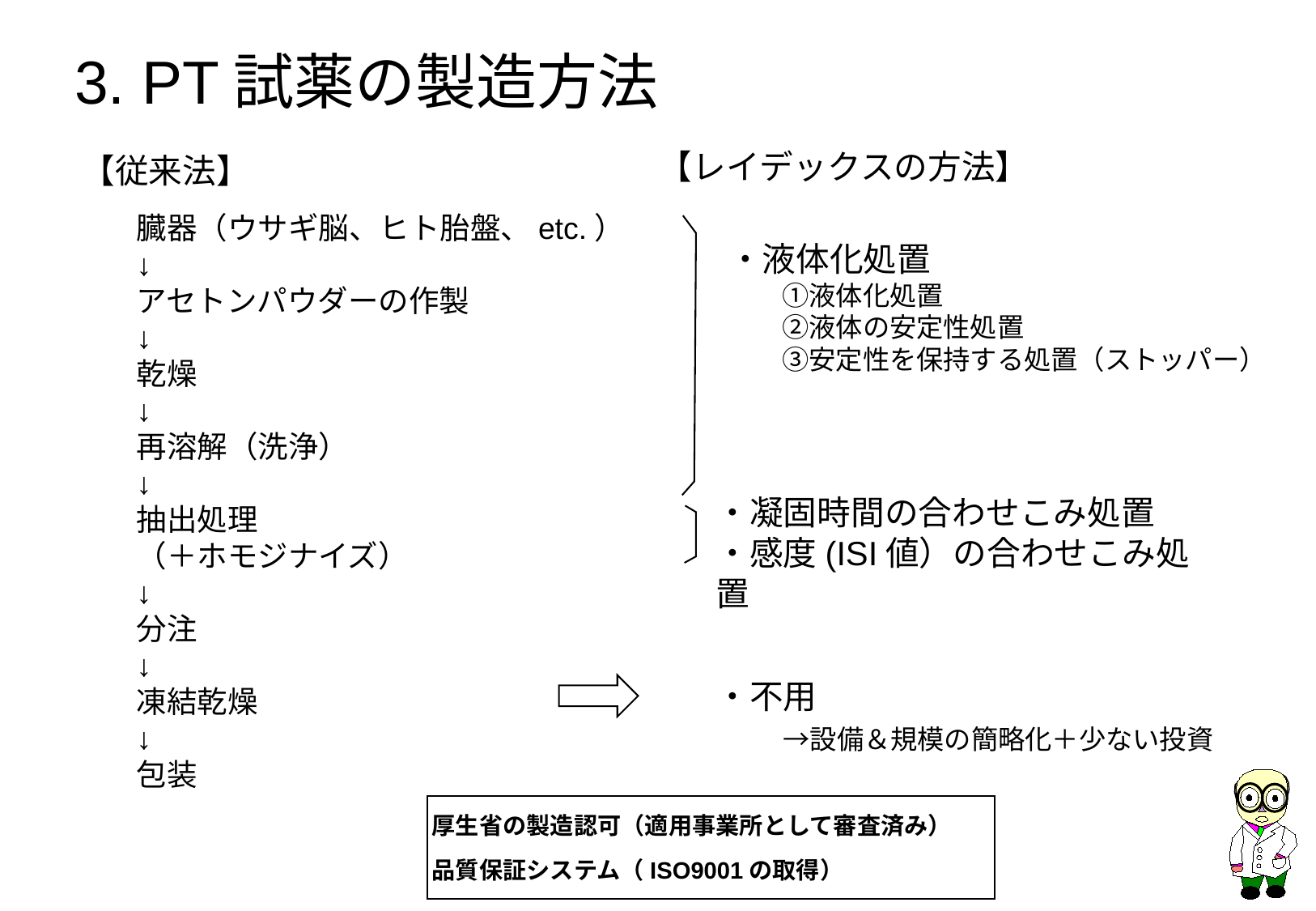

3. PT試薬の製造方法
【従来法】
【レイデックスの方法】
臓器（ウサギ脳、ヒト胎盤、etc.）
↓
アセトンパウダーの作製
↓
乾燥
↓
再溶解（洗浄）
↓
抽出処理
（＋ホモジナイズ）
↓
分注
↓
凍結乾燥
↓
包装

・液体化処置
　　①液体化処置
　　②液体の安定性処置
　　③安定性を保持する処置（ストッパー）
・凝固時間の合わせこみ処置
・感度(ISI値）の合わせこみ処置

・不用
　　→設備＆規模の簡略化＋少ない投資

厚生省の製造認可（適用事業所として審査済み）

品質保証システム（ISO9001の取得）